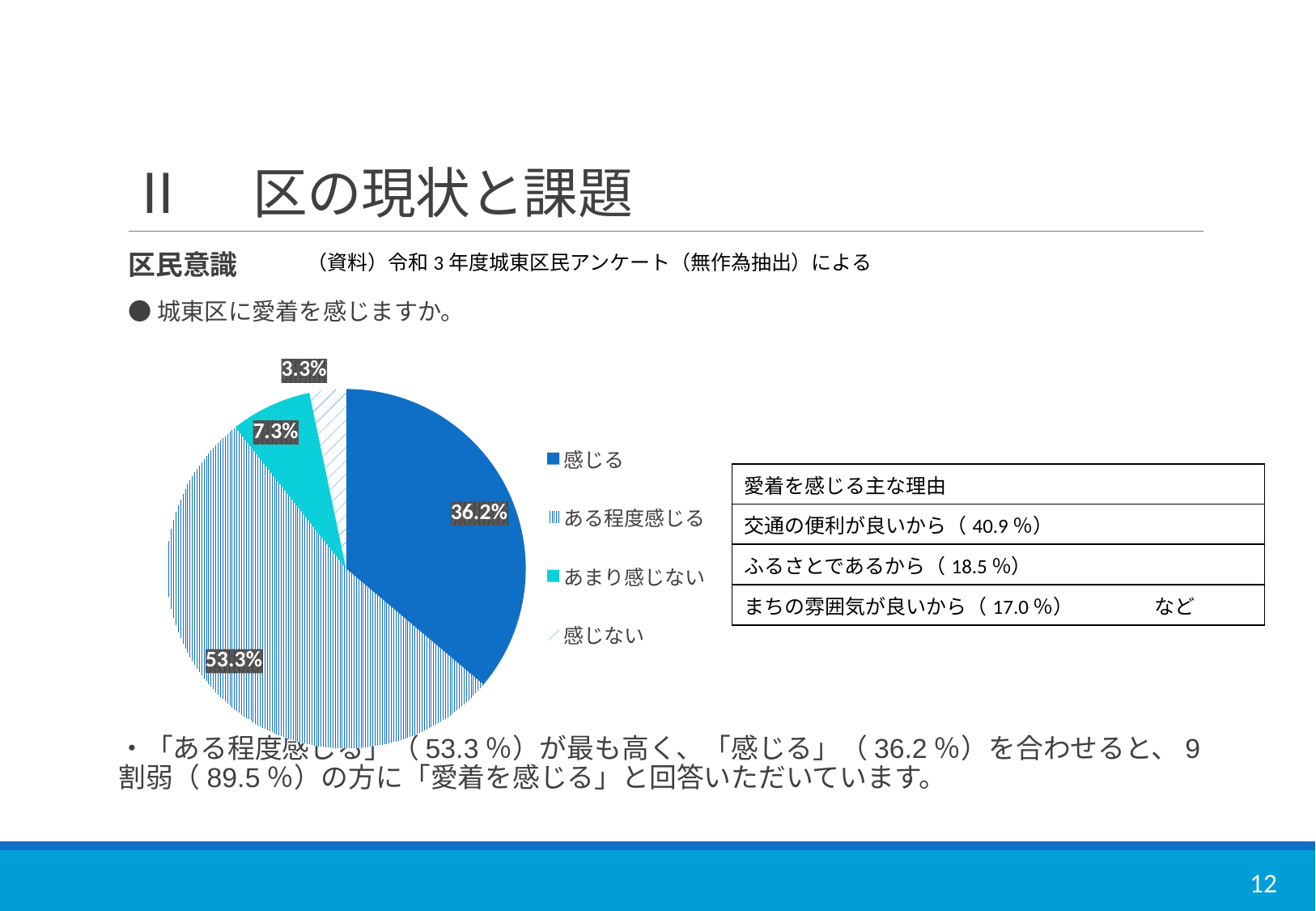

# Ⅱ　区の現状と課題
（資料）令和3年度城東区民アンケート（無作為抽出）による
区民意識
●城東区に愛着を感じますか。

・「ある程度感じる」（53.3％）が最も高く、「感じる」（36.2％）を合わせると、9割弱（89.5％）の方に「愛着を感じる」と回答いただいています。

### Chart

| Category | 令和3年 |
|---|---|
| 感じる | 188.0 |
| ある程度感じる | 277.0 |
| あまり感じない | 38.0 |
| 感じない | 17.0 |
| 愛着を感じる主な理由 |
| --- |
| 交通の便利が良いから（40.9％） |
| ふるさとであるから（18.5％） |
| まちの雰囲気が良いから（17.0％）　　　　など |
12